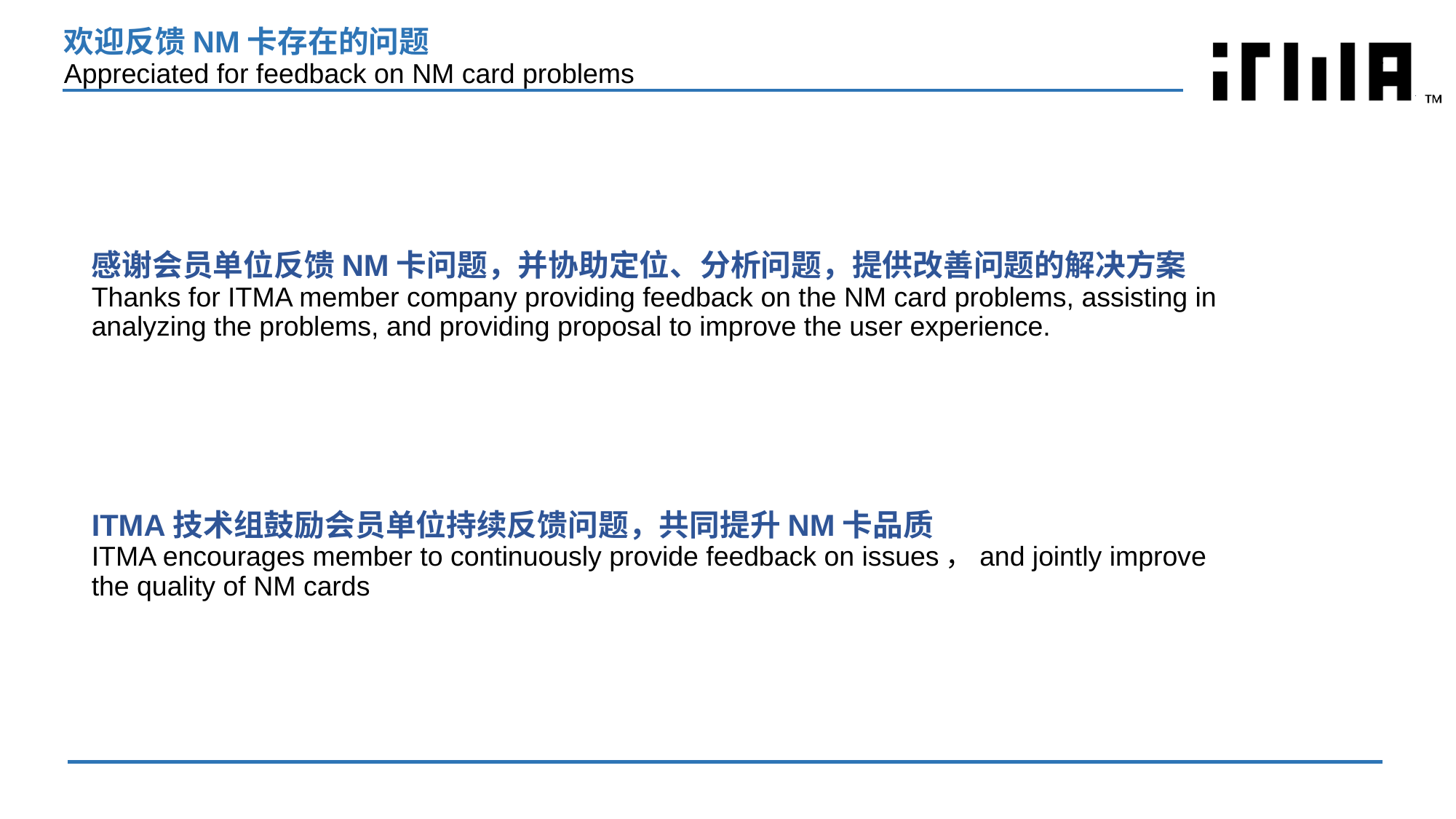

欢迎反馈NM卡存在的问题
Appreciated for feedback on NM card problems
# 感谢会员单位反馈NM卡问题，并协助定位、分析问题，提供改善问题的解决方案 Thanks for ITMA member company providing feedback on the NM card problems, assisting in analyzing the problems, and providing proposal to improve the user experience.
ITMA技术组鼓励会员单位持续反馈问题，共同提升NM卡品质
ITMA encourages member to continuously provide feedback on issues，and jointly improve the quality of NM cards